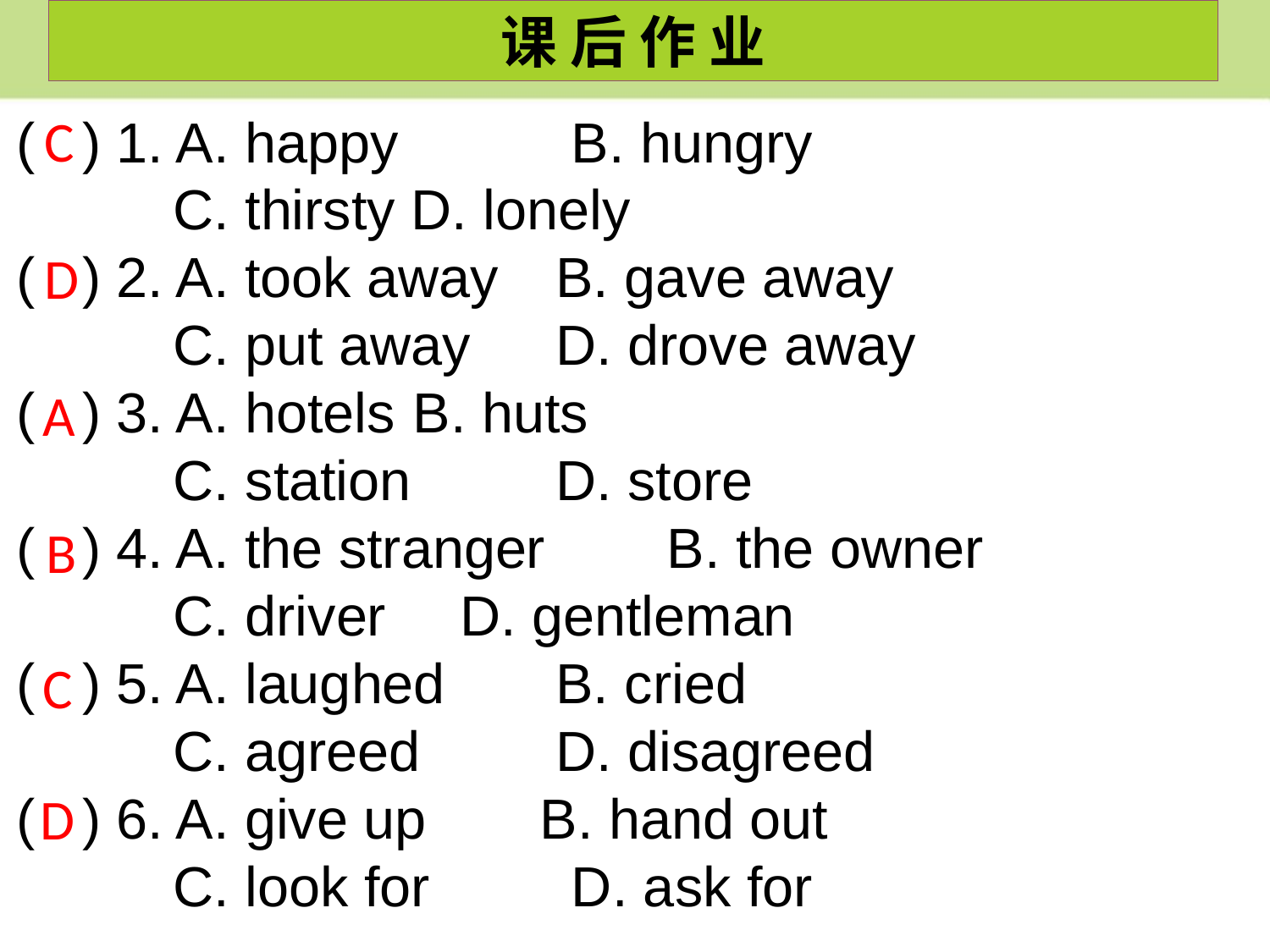

课 后 作 业
C
(   ) 1. A. happy	   B. hungry
          C. thirsty D. lonely
(   ) 2. A. took away	  B. gave away
          C. put away	  D. drove away
(   ) 3. A. hotels	 B. huts
          C. station	  D. store
(   ) 4. A. the stranger	 B. the owner
          C. driver	    D. gentleman
(   ) 5. A. laughed	  B. cried
          C. agreed	  D. disagreed
(   ) 6. A. give up	 B. hand out
          C. look for	   D. ask for
D
A
B
C
D